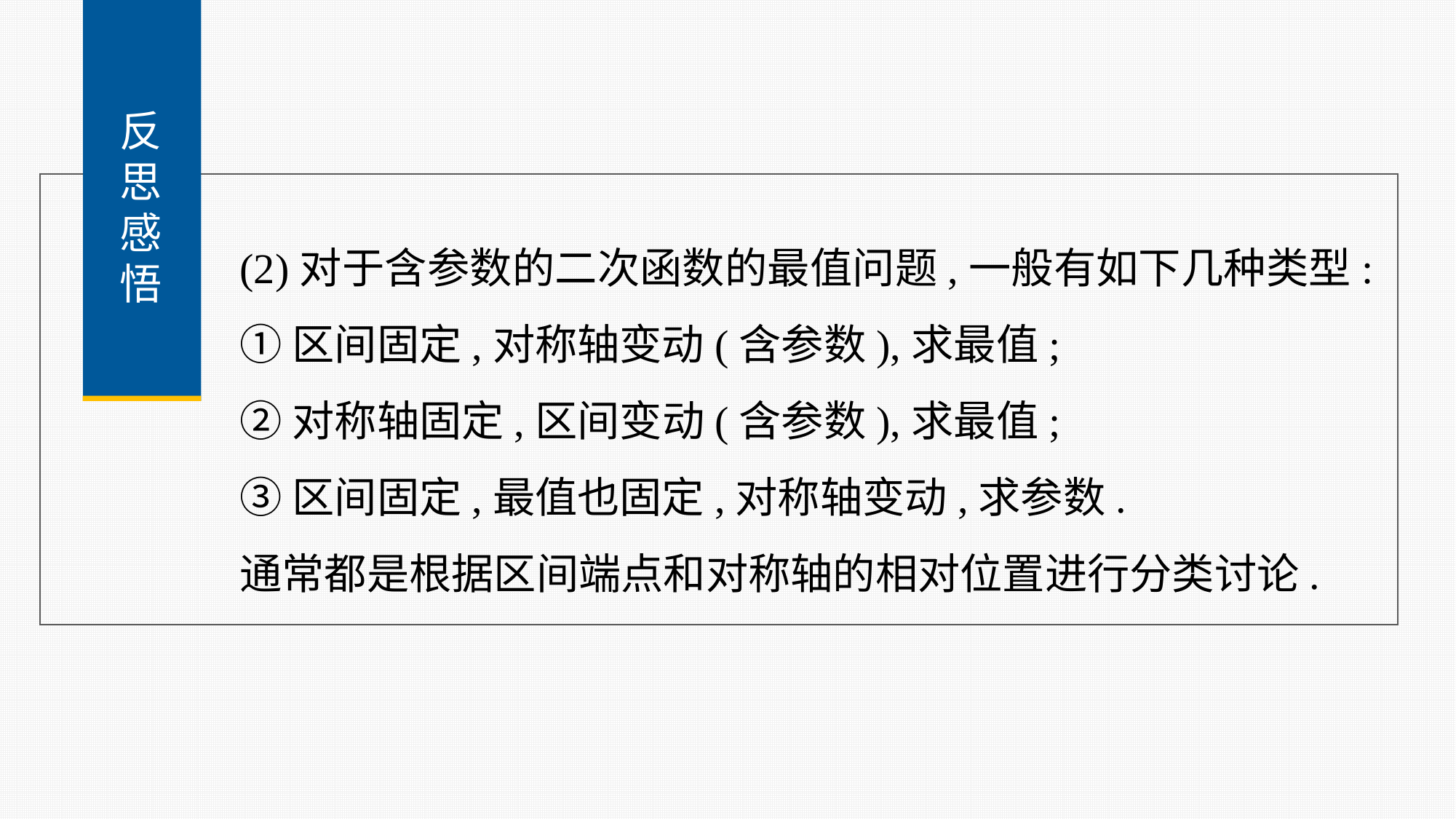

反
思
感
悟

(2)对于含参数的二次函数的最值问题,一般有如下几种类型:
①区间固定,对称轴变动(含参数),求最值;
②对称轴固定,区间变动(含参数),求最值;
③区间固定,最值也固定,对称轴变动,求参数.
通常都是根据区间端点和对称轴的相对位置进行分类讨论.